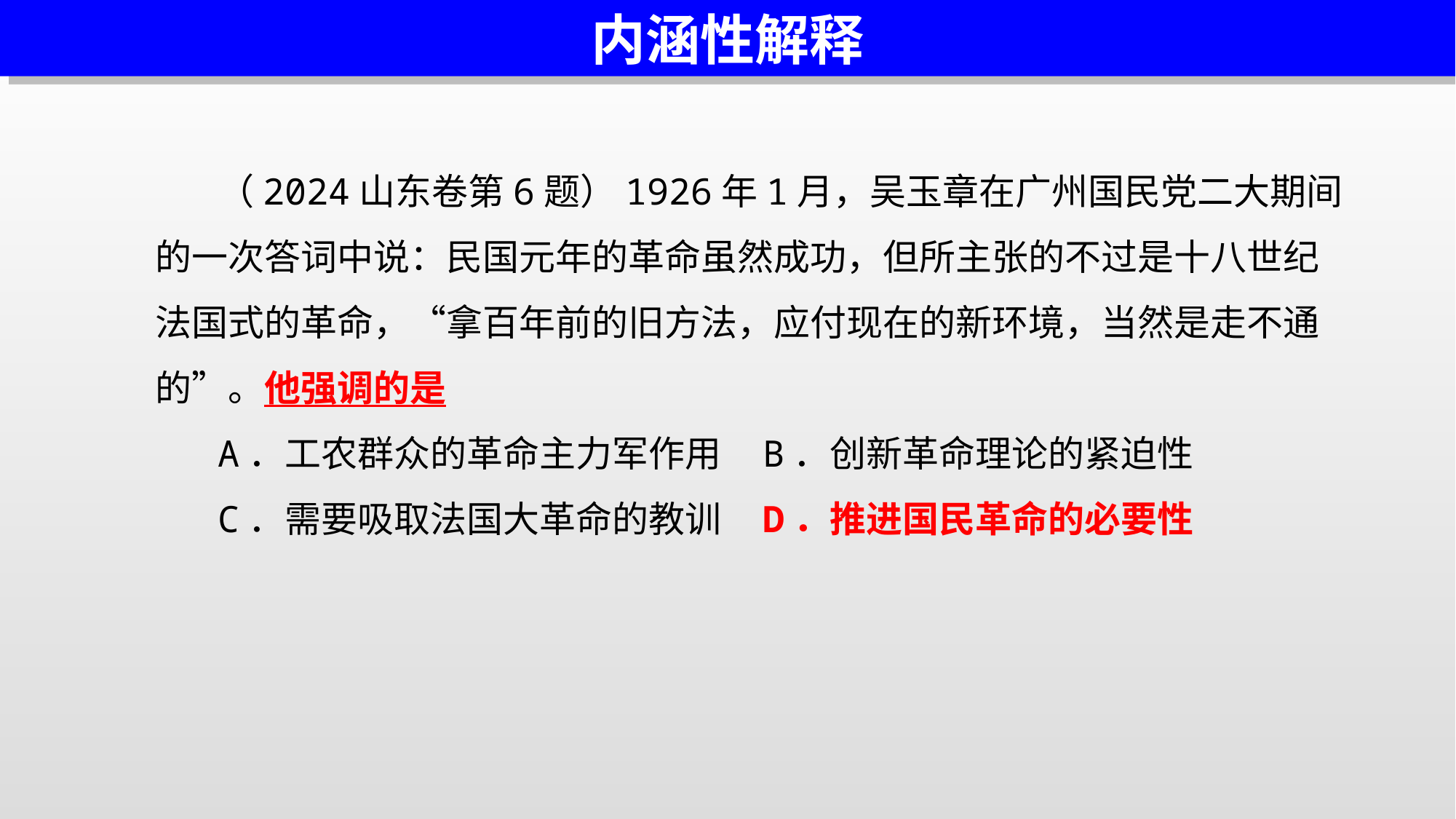

内涵性解释
（2024山东卷第6题）1926年1月，吴玉章在广州国民党二大期间的一次答词中说：民国元年的革命虽然成功，但所主张的不过是十八世纪法国式的革命，“拿百年前的旧方法，应付现在的新环境，当然是走不通的”。他强调的是
A．工农群众的革命主力军作用    B．创新革命理论的紧迫性
C．需要吸取法国大革命的教训    D．推进国民革命的必要性